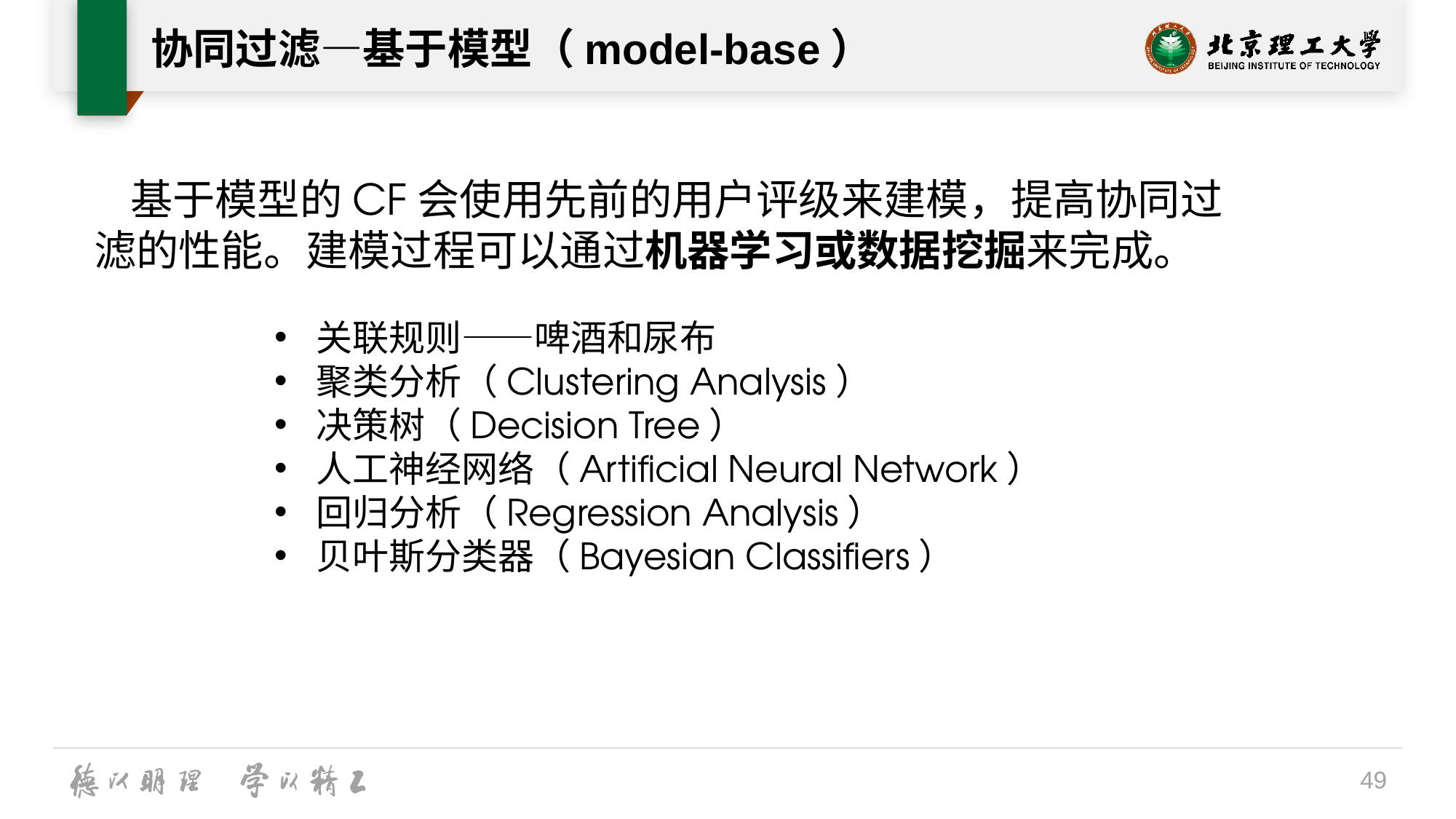

# 协同过滤—基于模型（model-base）
基于模型的CF会使用先前的用户评级来建模，提高协同过滤的性能。建模过程可以通过机器学习或数据挖掘来完成。
关联规则——啤酒和尿布
聚类分析（Clustering Analysis）
决策树（Decision Tree）
人工神经网络（Artificial Neural Network）
回归分析（Regression Analysis）
贝叶斯分类器（Bayesian Classifiers）